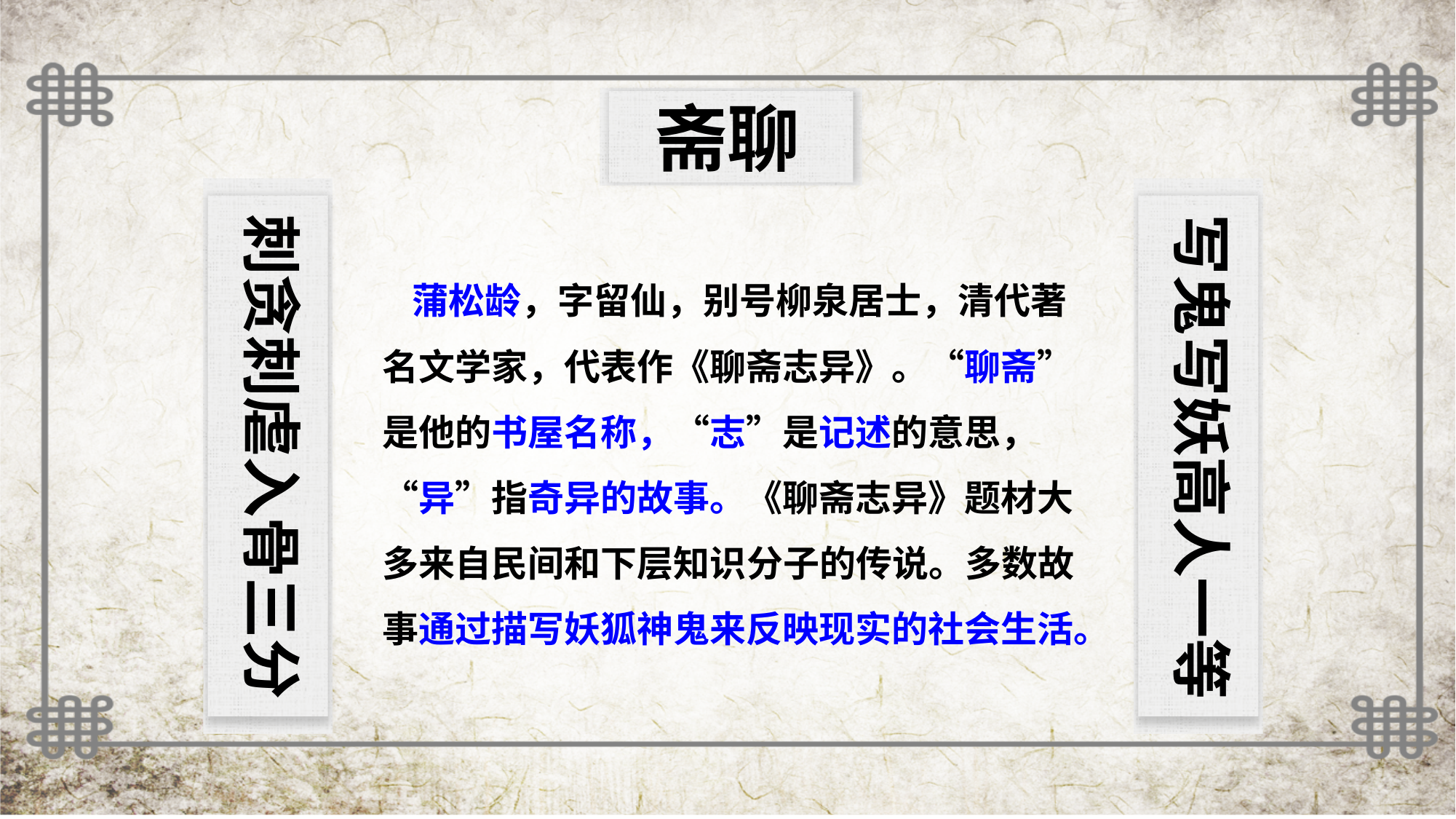

斋聊

刺贪刺虐入骨三分

写鬼写妖高人一等

  蒲松龄，字留仙，别号柳泉居士，清代著名文学家，代表作《聊斋志异》。“聊斋”是他的书屋名称，“志”是记述的意思，“异”指奇异的故事。《聊斋志异》题材大多来自民间和下层知识分子的传说。多数故事通过描写妖狐神鬼来反映现实的社会生活。